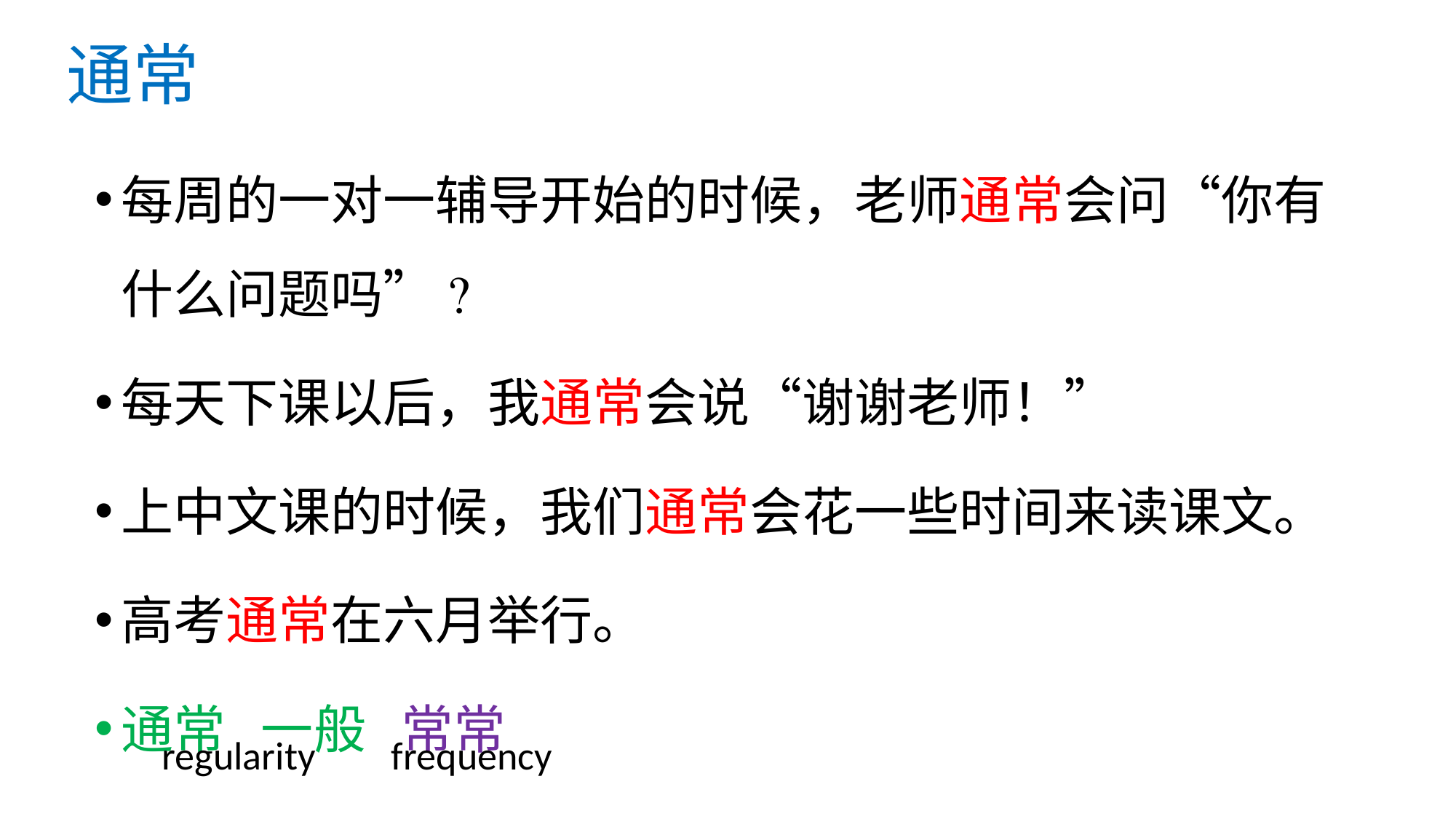

# 通常
每周的一对一辅导开始的时候，老师通常会问“你有什么问题吗”?
每天下课以后，我通常会说“谢谢老师！”
上中文课的时候，我们通常会花一些时间来读课文。
高考通常在六月举行。
通常   一般   常常

regularity
frequency